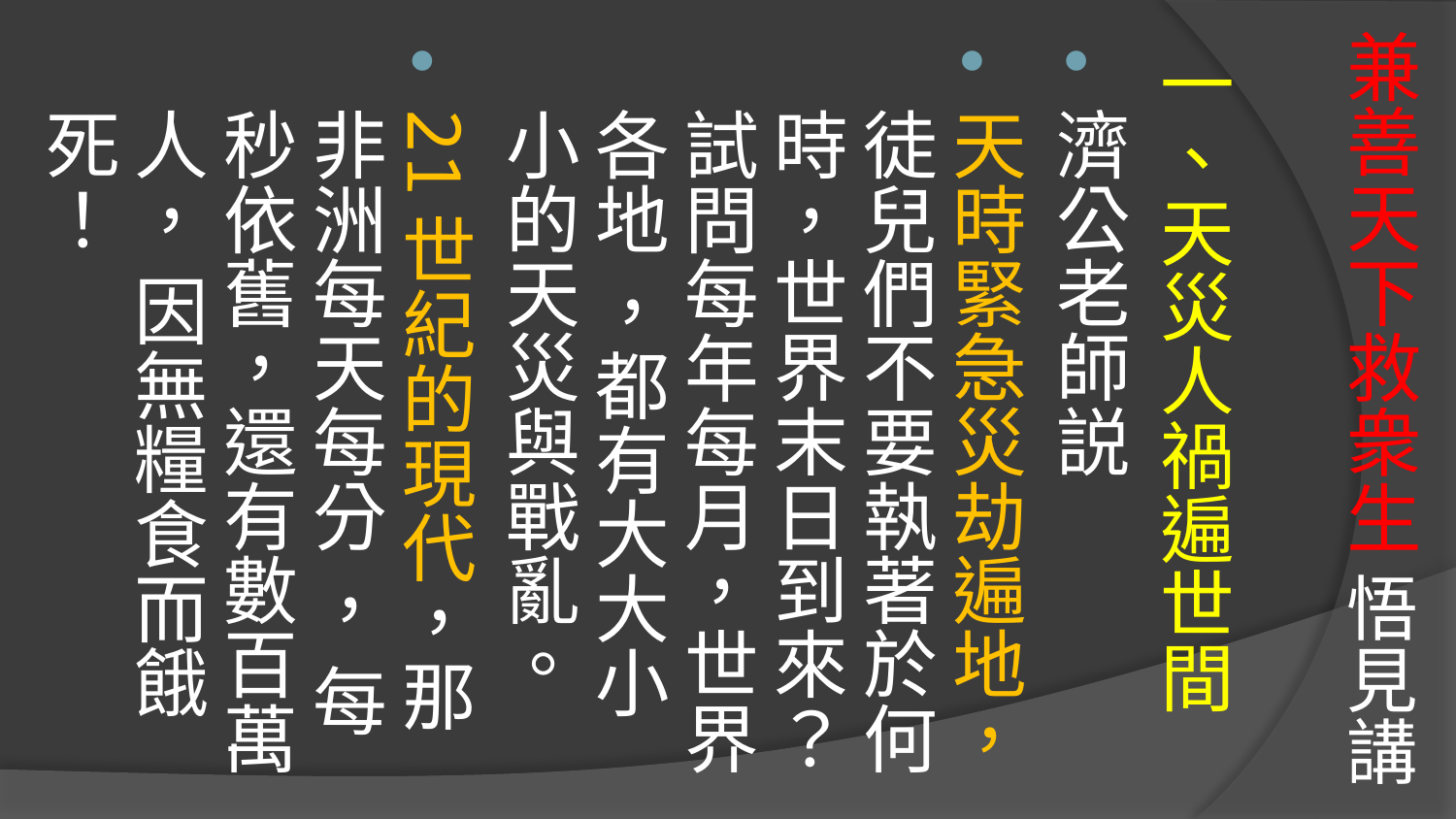

# 兼善天下救衆生 悟見講
一、天災人禍遍世間
濟公老師説
天時緊急災劫遍地，徒兒們不要執著於何時，世界末日到來？試問每年每月，世界各地 ，都有大大小小的天災與戰亂。
21世紀的現代，那非洲每天每分 ， 每秒依舊，還有數百萬人， 因無糧食而餓死！